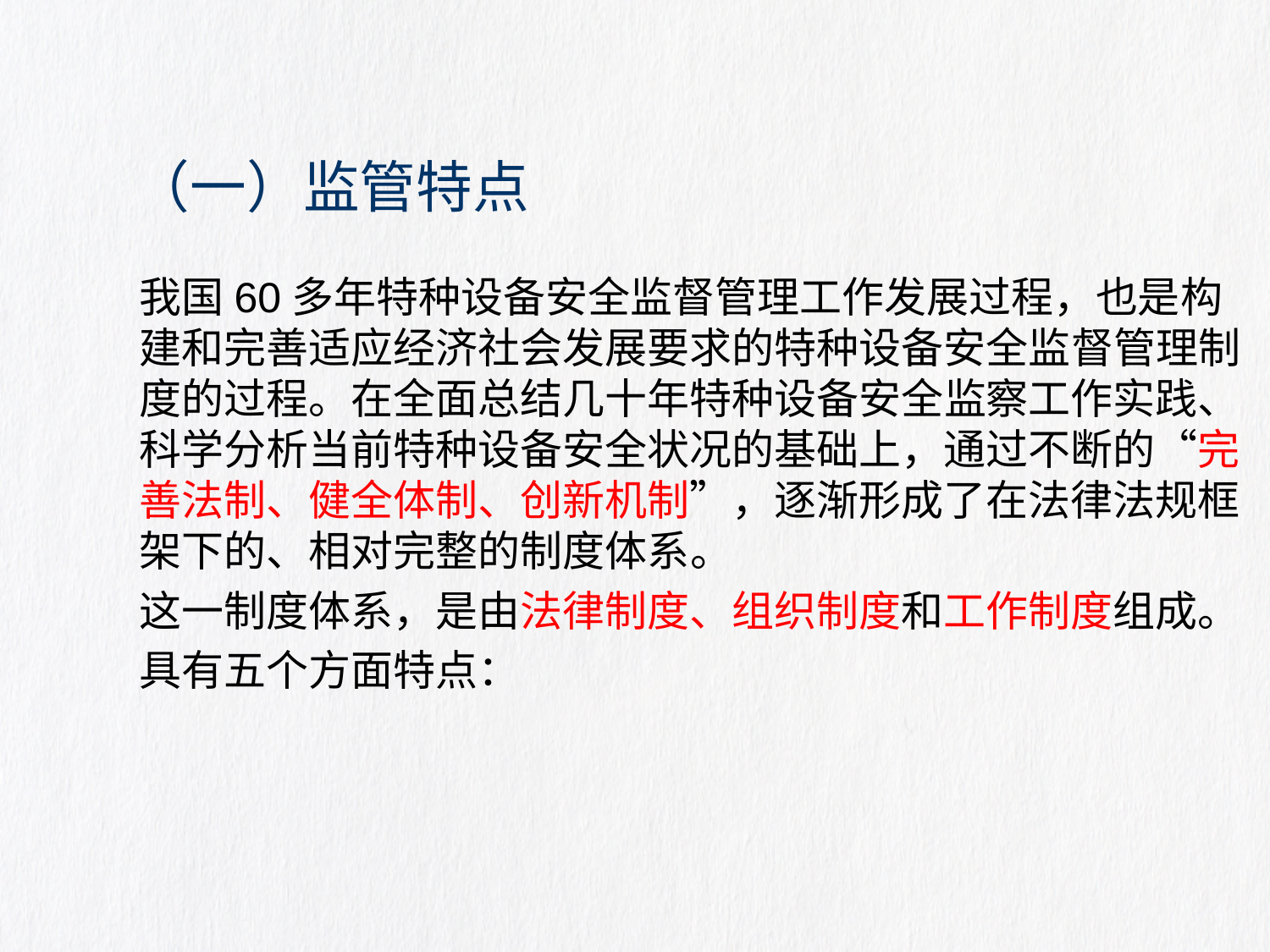

# （一）监管特点
我国60多年特种设备安全监督管理工作发展过程，也是构建和完善适应经济社会发展要求的特种设备安全监督管理制度的过程。在全面总结几十年特种设备安全监察工作实践、科学分析当前特种设备安全状况的基础上，通过不断的“完善法制、健全体制、创新机制”，逐渐形成了在法律法规框架下的、相对完整的制度体系。
这一制度体系，是由法律制度、组织制度和工作制度组成。
具有五个方面特点：

78